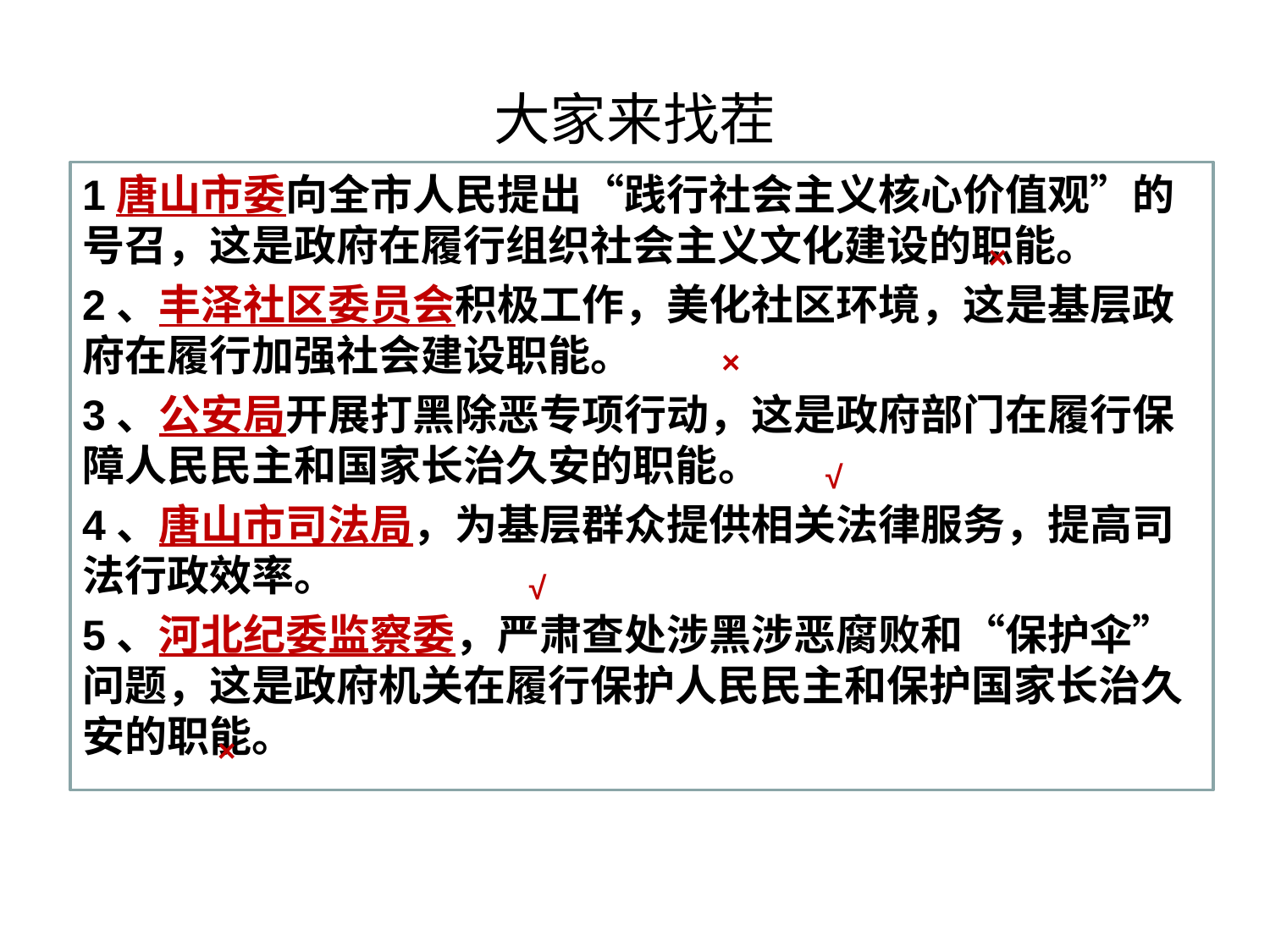

# 大家来找茬
1唐山市委向全市人民提出“践行社会主义核心价值观”的号召，这是政府在履行组织社会主义文化建设的职能。
2、丰泽社区委员会积极工作，美化社区环境，这是基层政府在履行加强社会建设职能。
3、公安局开展打黑除恶专项行动，这是政府部门在履行保障人民民主和国家长治久安的职能。
4、唐山市司法局，为基层群众提供相关法律服务，提高司法行政效率。
5、河北纪委监察委，严肃查处涉黑涉恶腐败和“保护伞”问题，这是政府机关在履行保护人民民主和保护国家长治久安的职能。

×

×
√
√
×